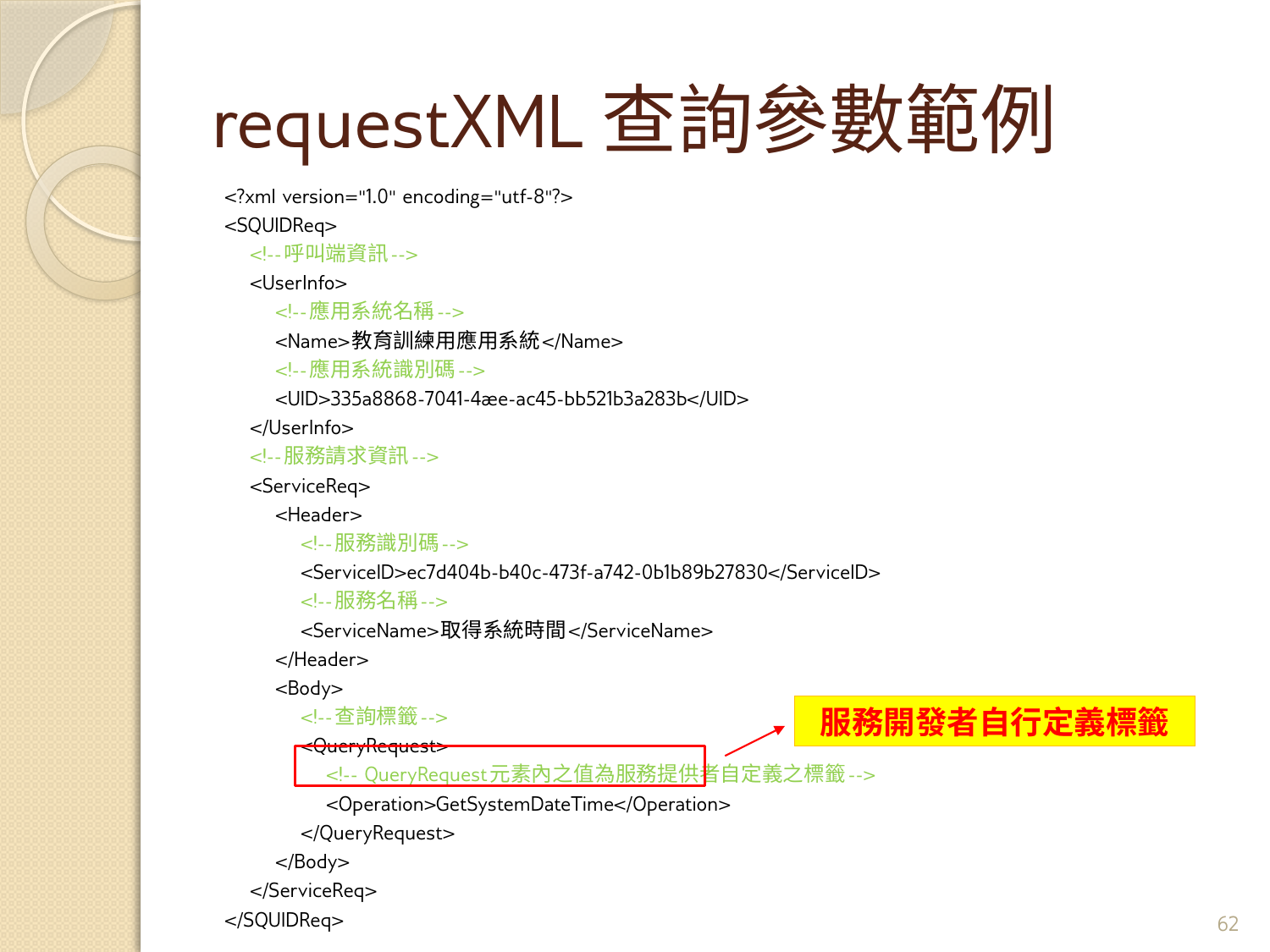

# requestXML查詢參數範例
<?xml version="1.0" encoding="utf-8"?>
<SQUIDReq>
    <!--呼叫端資訊-->
    <UserInfo>
        <!--應用系統名稱-->
        <Name>教育訓練用應用系統</Name>
        <!--應用系統識別碼-->
        <UID>335a8868-7041-4aee-ac45-bb521b3a283b</UID>
    </UserInfo>
    <!--服務請求資訊-->
    <ServiceReq>
        <Header>
            <!--服務識別碼-->
            <ServiceID>ec7d404b-b40c-473f-a742-0b1b89b27830</ServiceID>
            <!--服務名稱-->
            <ServiceName>取得系統時間</ServiceName>
        </Header>
        <Body>
            <!--查詢標籤-->
            <QueryRequest>
                <!-- QueryRequest元素內之值為服務提供者自定義之標籤-->
                <Operation>GetSystemDateTime</Operation>
            </QueryRequest>
        </Body>
    </ServiceReq>
</SQUIDReq>
服務開發者自行定義標籤

62